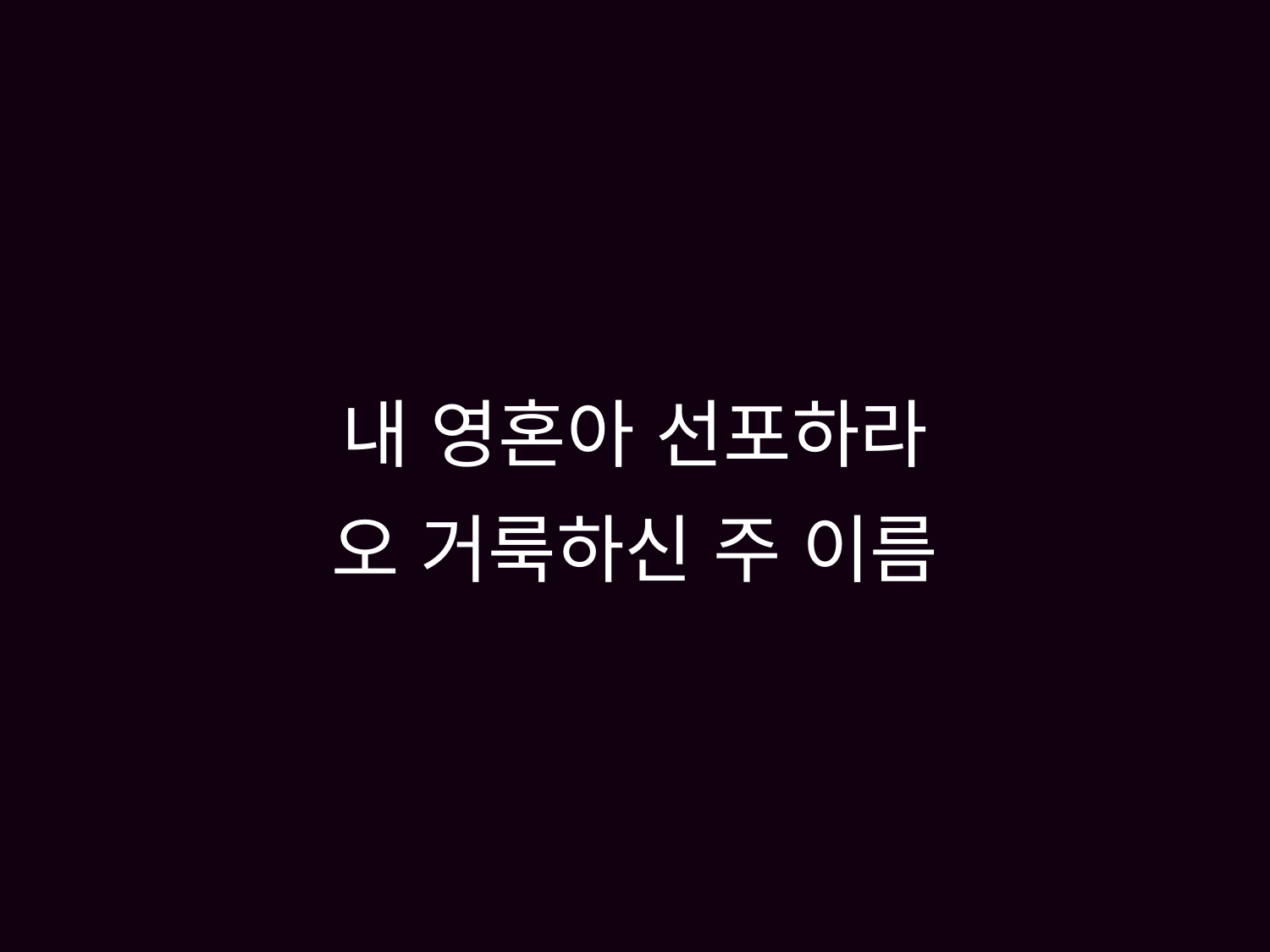

# 내 영혼아 선포하라 오 거룩하신 주 이름